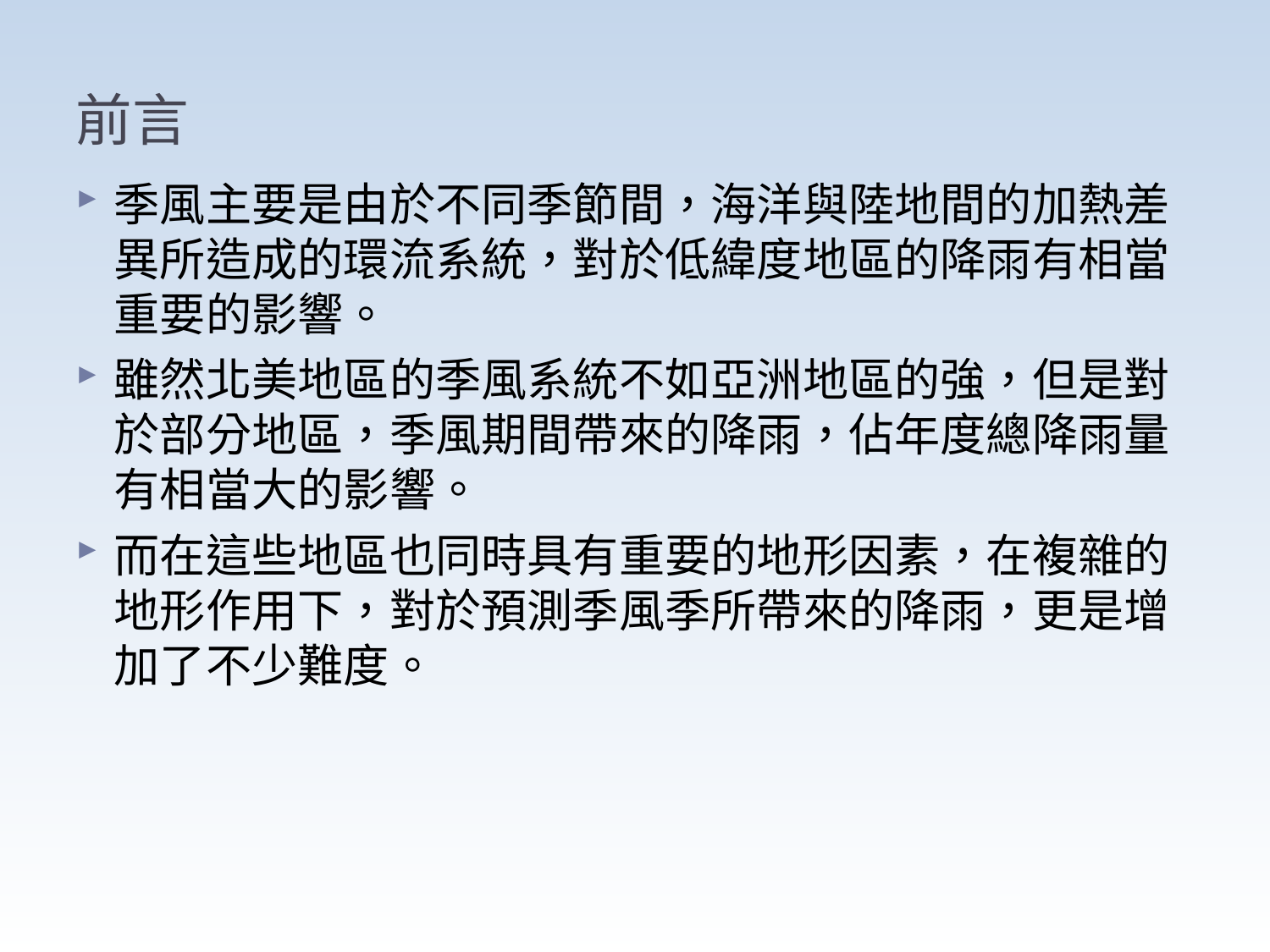

# 前言
季風主要是由於不同季節間，海洋與陸地間的加熱差異所造成的環流系統，對於低緯度地區的降雨有相當重要的影響。
雖然北美地區的季風系統不如亞洲地區的強，但是對於部分地區，季風期間帶來的降雨，佔年度總降雨量有相當大的影響。
而在這些地區也同時具有重要的地形因素，在複雜的地形作用下，對於預測季風季所帶來的降雨，更是增加了不少難度。